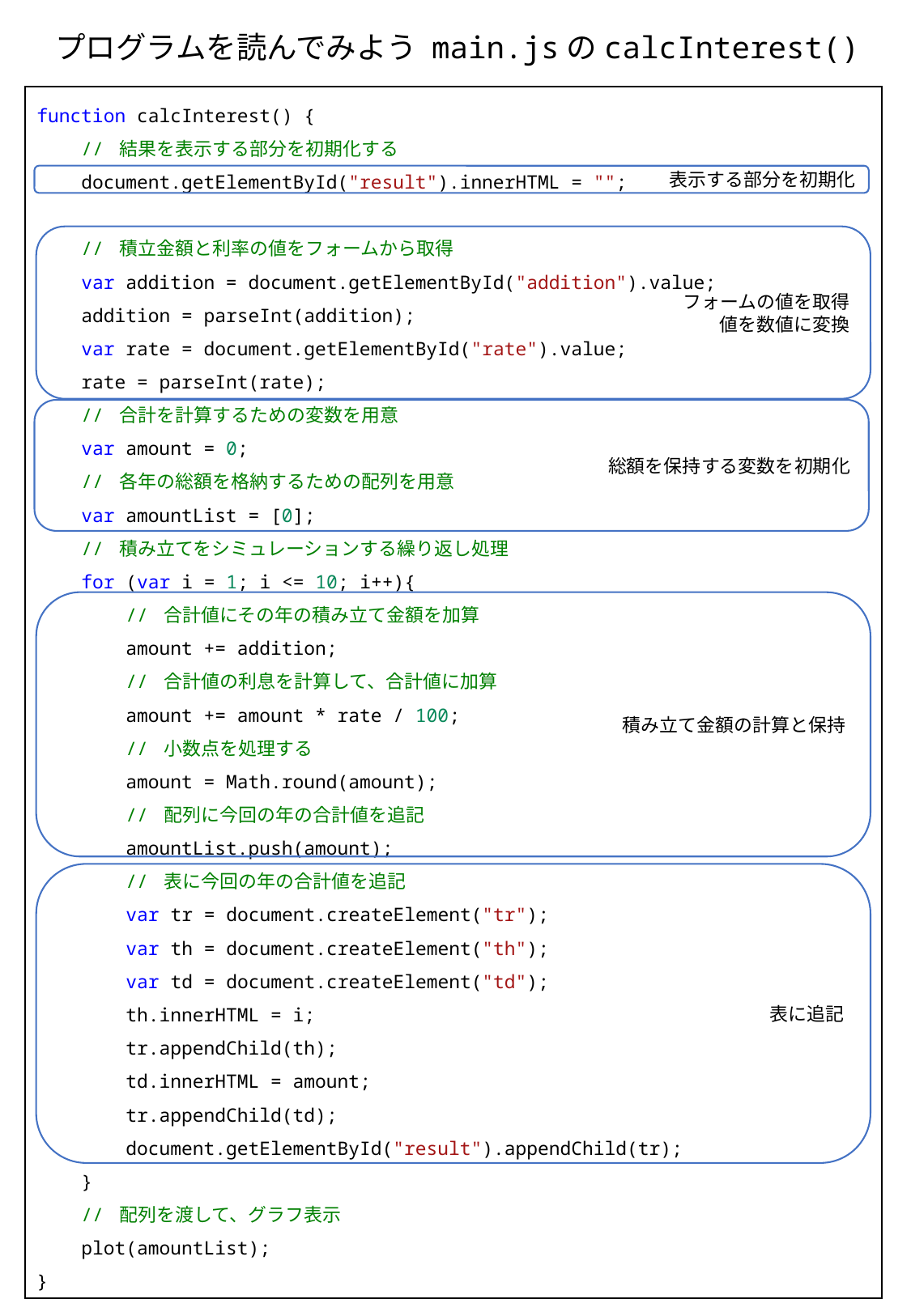

プログラムを読んでみよう main.jsのcalcInterest()
function calcInterest() {
    // 結果を表示する部分を初期化する
    document.getElementById("result").innerHTML = "";
    // 積立金額と利率の値をフォームから取得
    var addition = document.getElementById("addition").value;
    addition = parseInt(addition);
    var rate = document.getElementById("rate").value;
    rate = parseInt(rate);
    // 合計を計算するための変数を用意
    var amount = 0;
    // 各年の総額を格納するための配列を用意
    var amountList = [0];
    // 積み立てをシミュレーションする繰り返し処理
    for (var i = 1; i <= 10; i++){
        // 合計値にその年の積み立て金額を加算
        amount += addition;
        // 合計値の利息を計算して、合計値に加算
        amount += amount * rate / 100;
        // 小数点を処理する
        amount = Math.round(amount);
        // 配列に今回の年の合計値を追記
        amountList.push(amount);
        // 表に今回の年の合計値を追記
        var tr = document.createElement("tr");
        var th = document.createElement("th");
        var td = document.createElement("td");
        th.innerHTML = i;
        tr.appendChild(th);
        td.innerHTML = amount;
        tr.appendChild(td);
        document.getElementById("result").appendChild(tr);
    }
    // 配列を渡して、グラフ表示
    plot(amountList);
}
表示する部分を初期化
フォームの値を取得
値を数値に変換
総額を保持する変数を初期化
積み立て金額の計算と保持
表に追記